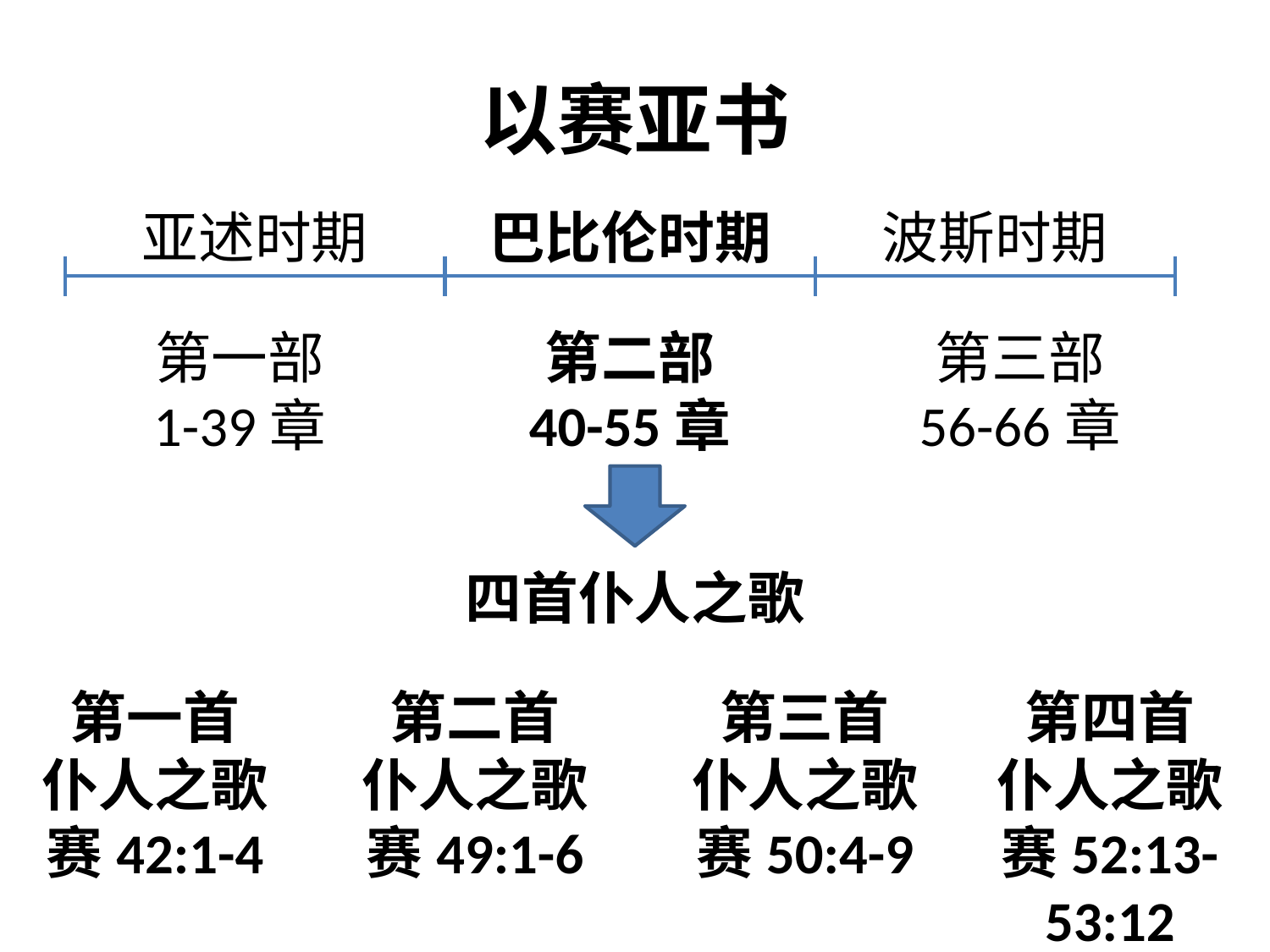

# 以赛亚书
亚述时期
巴比伦时期
波斯时期
第一部
1-39章
第二部
40-55章
第三部
56-66章

四首仆人之歌
第一首
仆人之歌
赛42:1-4
第二首
仆人之歌
赛49:1-6
第三首
仆人之歌
赛50:4-9
第四首
仆人之歌
赛52:13-53:12